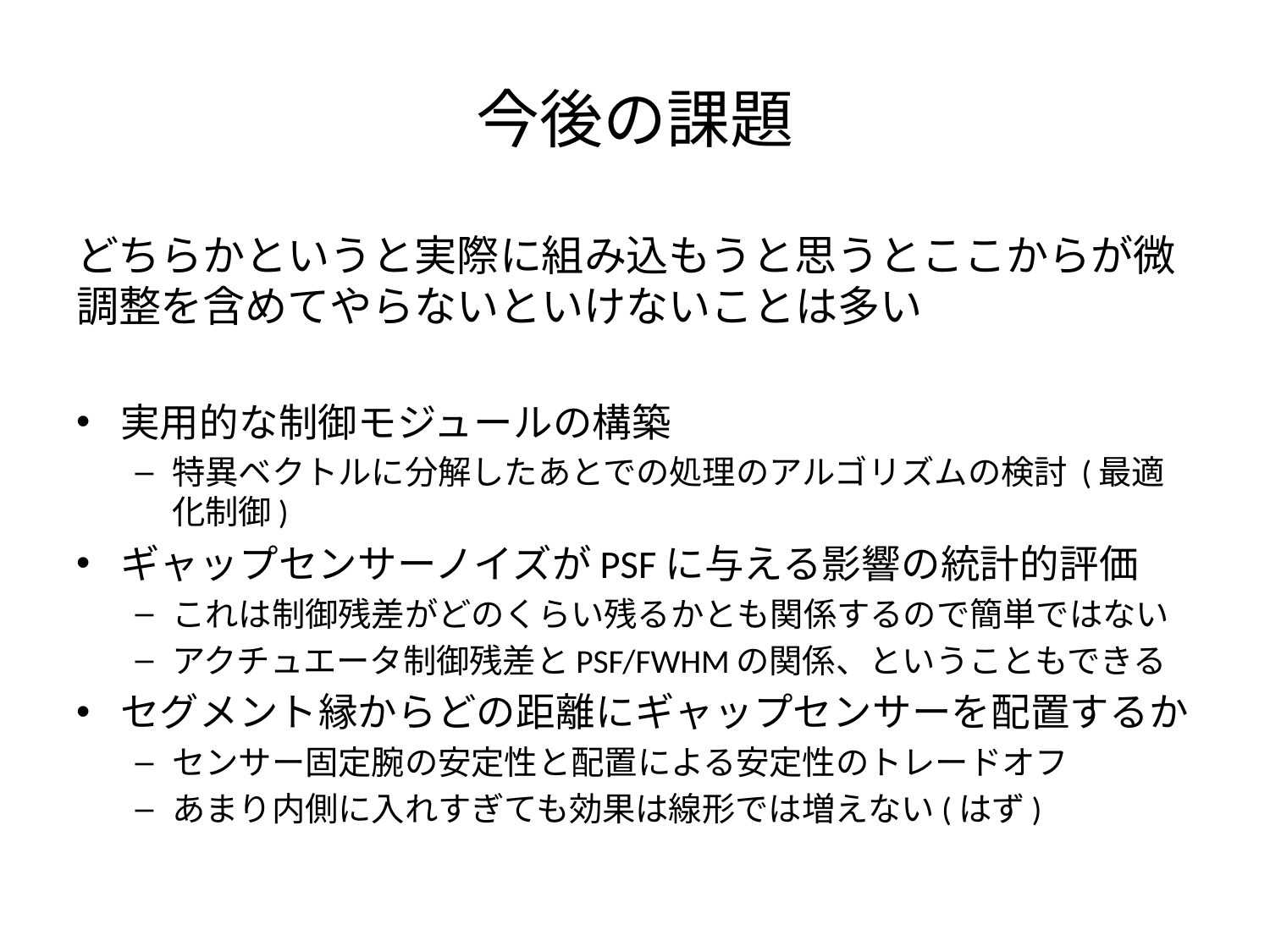

# 今後の課題
どちらかというと実際に組み込もうと思うとここからが微調整を含めてやらないといけないことは多い

実用的な制御モジュールの構築
特異ベクトルに分解したあとでの処理のアルゴリズムの検討 (最適化制御)
ギャップセンサーノイズがPSFに与える影響の統計的評価
これは制御残差がどのくらい残るかとも関係するので簡単ではない
アクチュエータ制御残差とPSF/FWHMの関係、ということもできる
セグメント縁からどの距離にギャップセンサーを配置するか
センサー固定腕の安定性と配置による安定性のトレードオフ
あまり内側に入れすぎても効果は線形では増えない(はず)